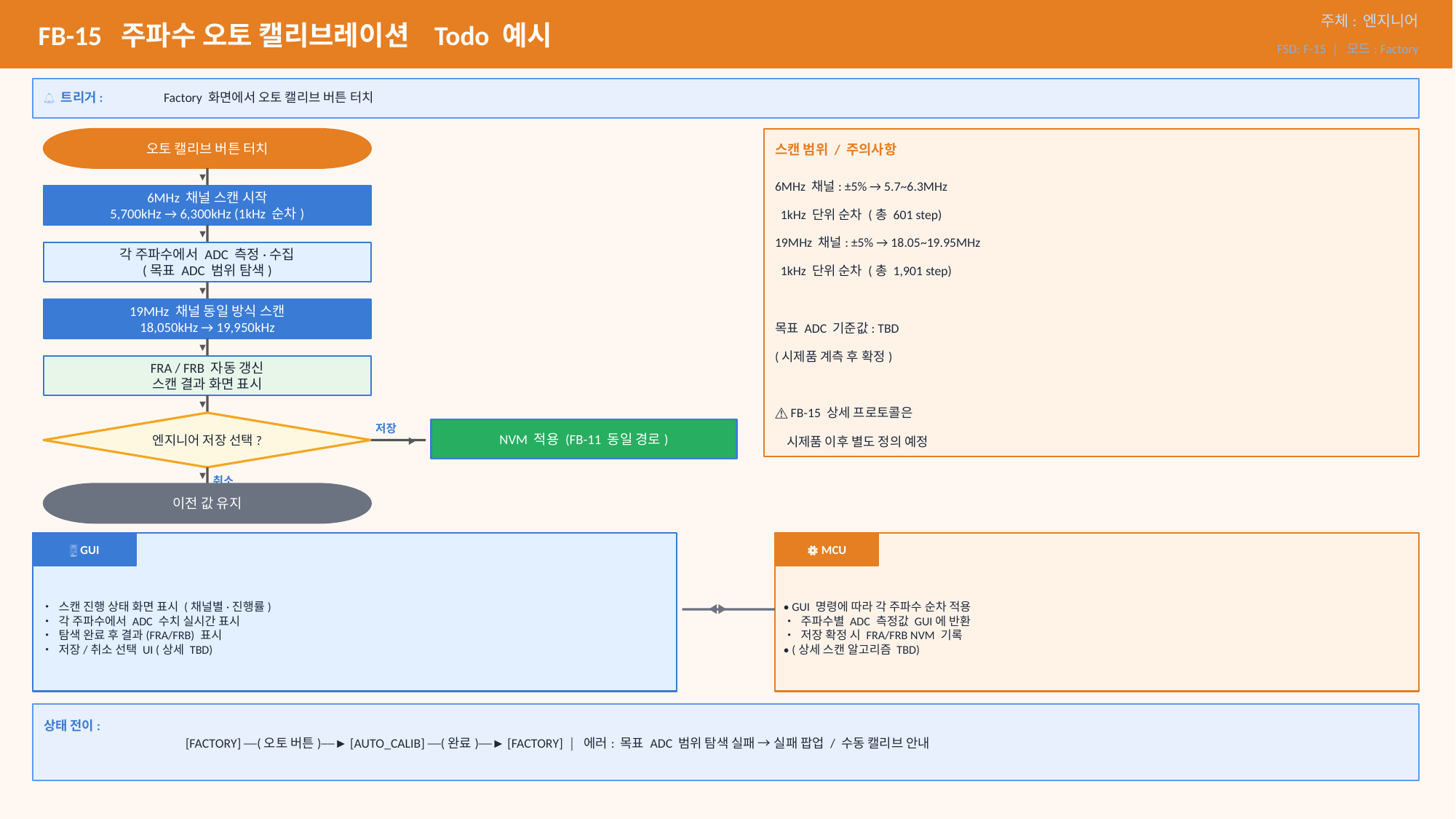

FB-15  주파수 오토 캘리브레이션   Todo 예시
주체: 엔지니어
FSD: F-15  |  모드: Factory

🔔 트리거:
Factory 화면에서 오토 캘리브 버튼 터치

오토 캘리브 버튼 터치

스캔 범위 / 주의사항
▼

6MHz 채널: ±5% → 5.7~6.3MHz

6MHz 채널 스캔 시작
5,700kHz → 6,300kHz (1kHz 순차)
  1kHz 단위 순차 (총 601 step)
▼

19MHz 채널: ±5% → 18.05~19.95MHz

각 주파수에서 ADC 측정·수집
(목표 ADC 범위 탐색)
  1kHz 단위 순차 (총 1,901 step)
▼

19MHz 채널 동일 방식 스캔
18,050kHz → 19,950kHz
목표 ADC 기준값: TBD
▼

(시제품 계측 후 확정)

FRA / FRB 자동 갱신
스캔 결과 화면 표시

▼

⚠ FB-15 상세 프로토콜은

엔지니어 저장 선택?
저장

NVM 적용 (FB-11 동일 경로)
   시제품 이후 별도 정의 예정
▶

▼

취소

이전 값 유지

🖥 GUI

⚙ MCU
• 스캔 진행 상태 화면 표시 (채널별·진행률)
• 각 주파수에서 ADC 수치 실시간 표시
• 탐색 완료 후 결과(FRA/FRB) 표시
• 저장/취소 선택 UI (상세 TBD)
• GUI 명령에 따라 각 주파수 순차 적용
• 주파수별 ADC 측정값 GUI에 반환
• 저장 확정 시 FRA/FRB NVM 기록
• (상세 스캔 알고리즘 TBD)
◀▶

상태 전이:
[FACTORY] ──(오토 버튼)──► [AUTO_CALIB] ──(완료)──► [FACTORY]  │  에러: 목표 ADC 범위 탐색 실패 → 실패 팝업 / 수동 캘리브 안내